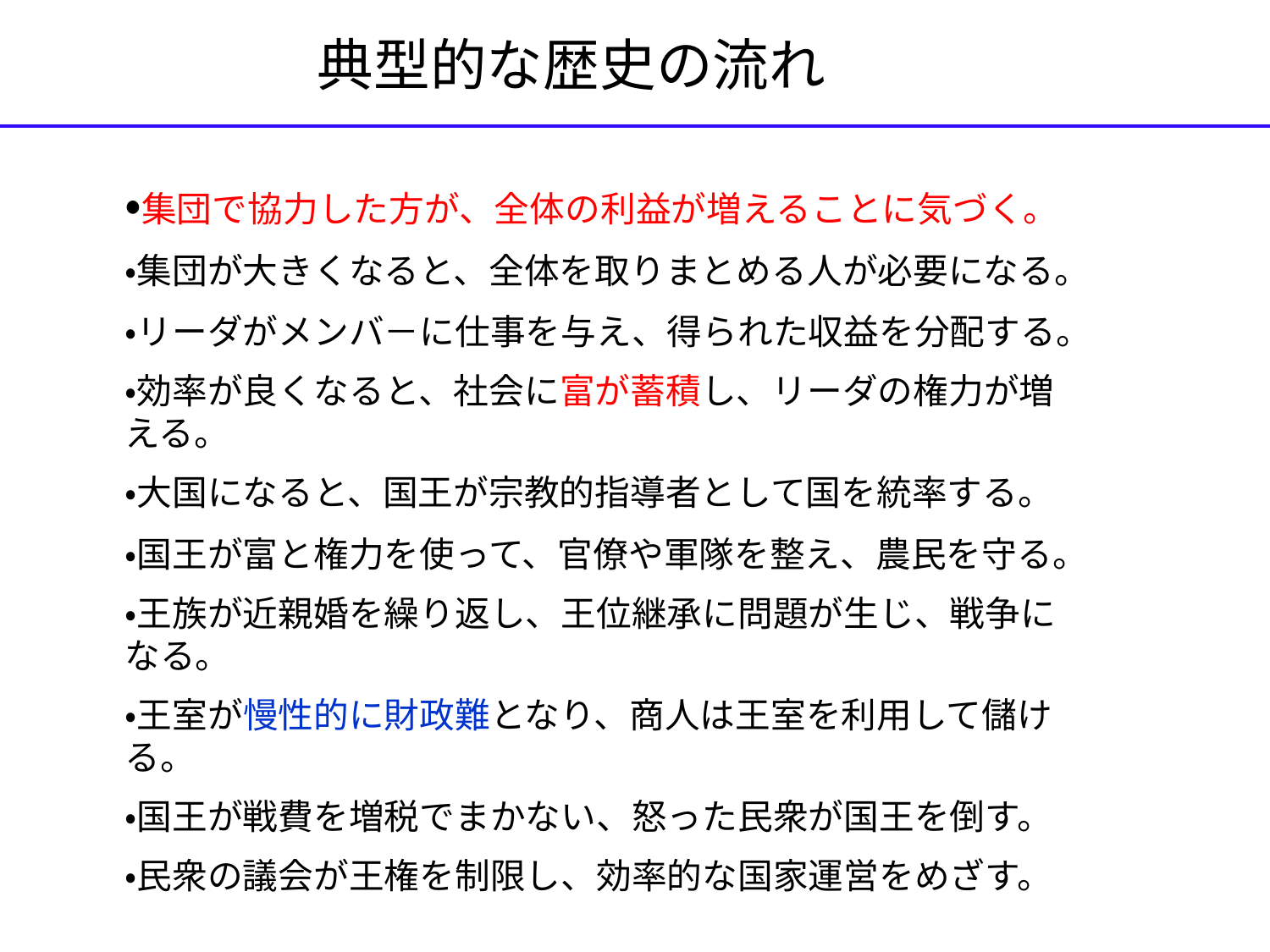

典型的な歴史の流れ
・集団で協力した方が、全体の利益が増えることに気づく。

・集団が大きくなると、全体を取りまとめる人が必要になる。

・リーダがメンバ－に仕事を与え、得られた収益を分配する。

・効率が良くなると、社会に富が蓄積し、リーダの権力が増える。

・大国になると、国王が宗教的指導者として国を統率する。

・国王が富と権力を使って、官僚や軍隊を整え、農民を守る。

・王族が近親婚を繰り返し、王位継承に問題が生じ、戦争になる。

・王室が慢性的に財政難となり、商人は王室を利用して儲ける。

・国王が戦費を増税でまかない、怒った民衆が国王を倒す。

・民衆の議会が王権を制限し、効率的な国家運営をめざす。